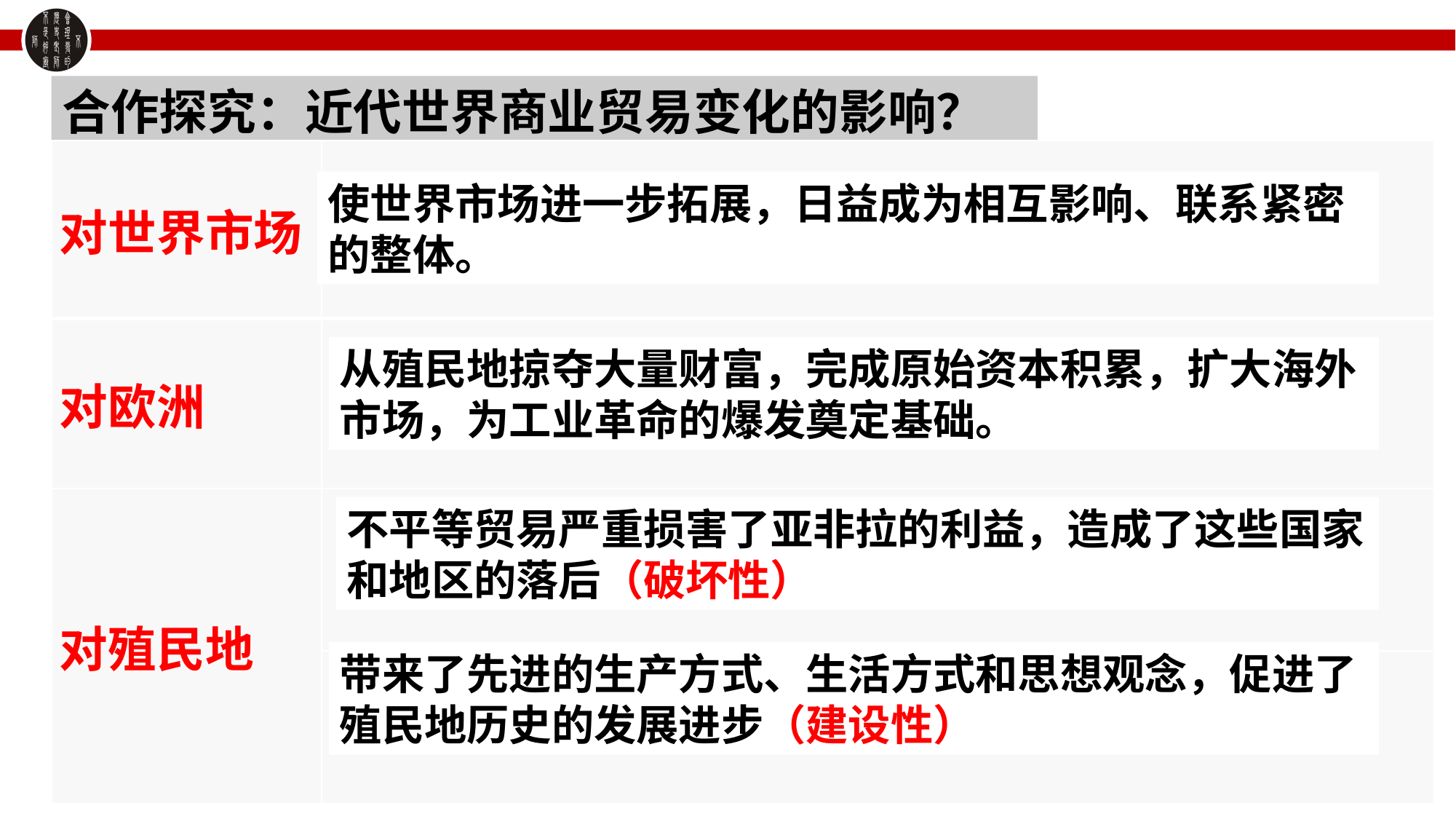

合作探究：近代世界商业贸易变化的影响？
| 对世界市场 |  |
| --- | --- |
| 对欧洲 |  |
| 对殖民地 |  |
|  |  |
使世界市场进一步拓展，日益成为相互影响、联系紧密的整体。
从殖民地掠夺大量财富，完成原始资本积累，扩大海外市场，为工业革命的爆发奠定基础。
不平等贸易严重损害了亚非拉的利益，造成了这些国家和地区的落后（破坏性）
带来了先进的生产方式、生活方式和思想观念，促进了殖民地历史的发展进步（建设性）